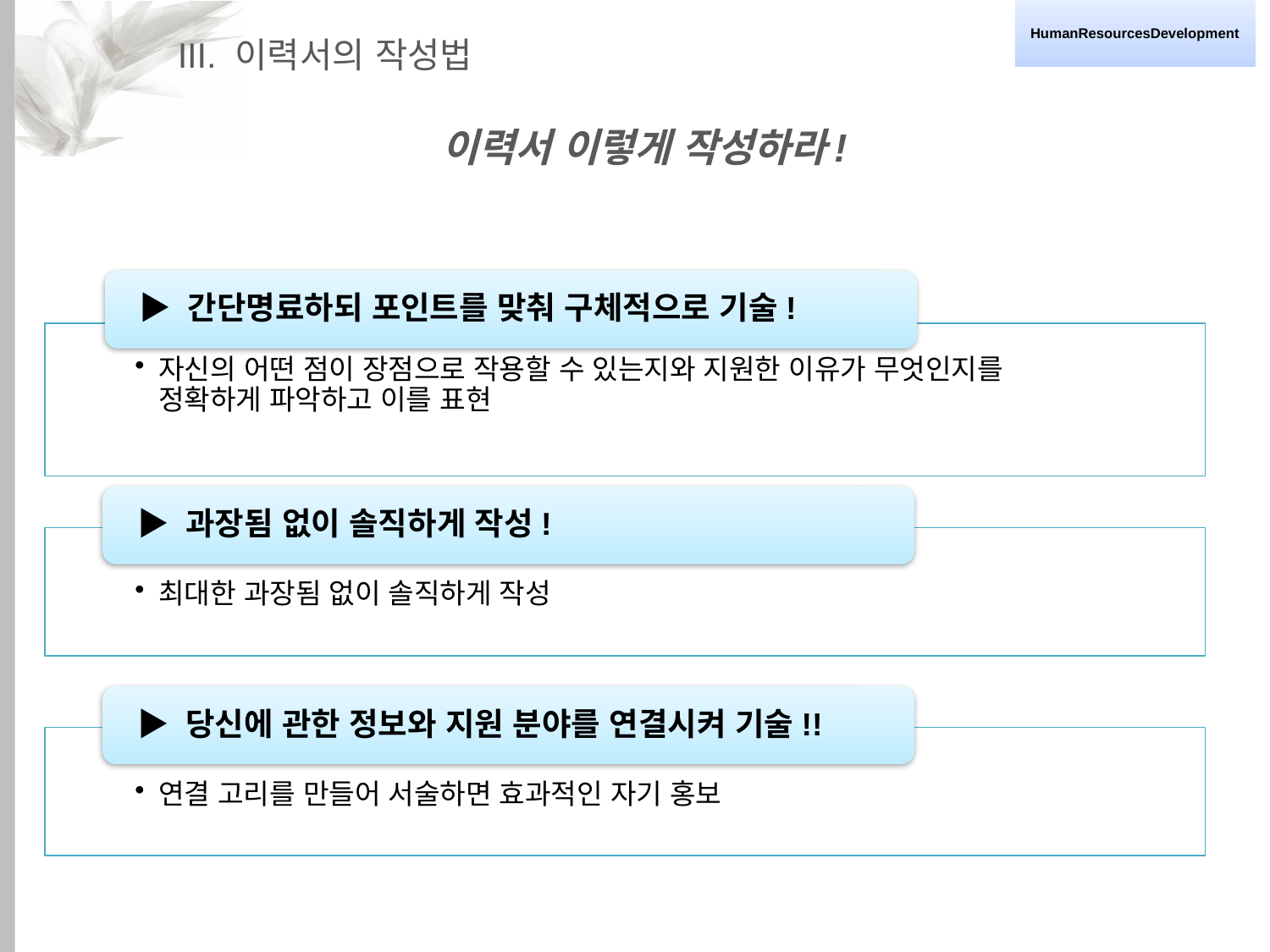

HumanResourcesDevelopment
III. 이력서의 작성법
이력서 이렇게 작성하라!

자신의 어떤 점이 장점으로 작용할 수 있는지와 지원한 이유가 무엇인지를 정확하게 파악하고 이를 표현

▶ 간단명료하되 포인트를 맞춰 구체적으로 기술!
최대한 과장됨 없이 솔직하게 작성
▶ 과장됨 없이 솔직하게 작성!
연결 고리를 만들어 서술하면 효과적인 자기 홍보
▶ 당신에 관한 정보와 지원 분야를 연결시켜 기술!!